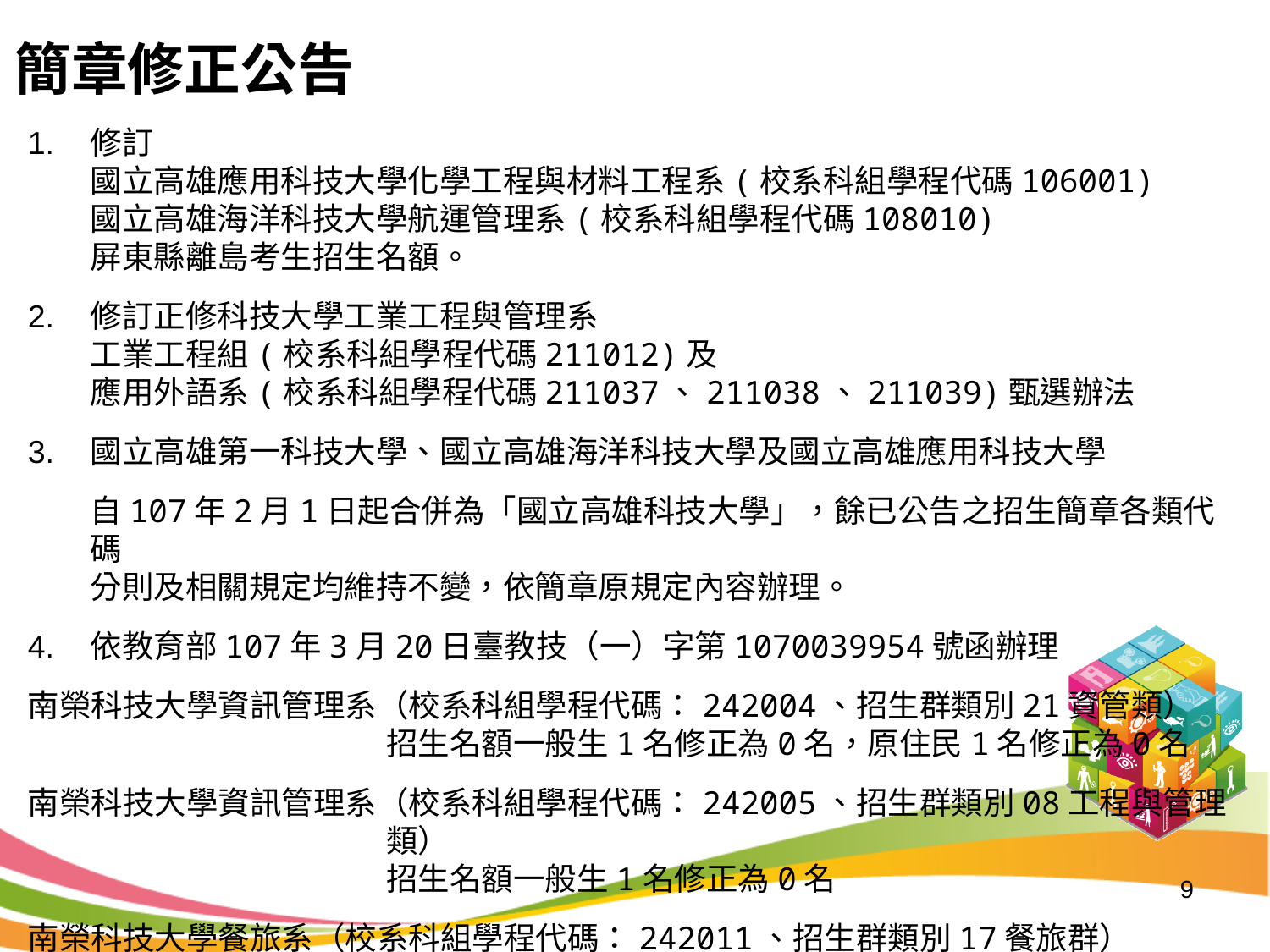

簡章修正公告
修訂
國立高雄應用科技大學化學工程與材料工程系(校系科組學程代碼106001)
國立高雄海洋科技大學航運管理系(校系科組學程代碼108010)
屏東縣離島考生招生名額。
修訂正修科技大學工業工程與管理系
工業工程組(校系科組學程代碼211012)及
應用外語系(校系科組學程代碼211037、211038、211039)甄選辦法
國立高雄第一科技大學、國立高雄海洋科技大學及國立高雄應用科技大學
自107年2月1日起合併為「國立高雄科技大學」，餘已公告之招生簡章各類代碼
分則及相關規定均維持不變，依簡章原規定內容辦理。
依教育部107年3月20日臺教技（一）字第1070039954號函辦理
南榮科技大學資訊管理系（校系科組學程代碼：242004、招生群類別21資管類）
招生名額一般生1名修正為0名，原住民1名修正為0名
南榮科技大學資訊管理系（校系科組學程代碼：242005、招生群類別08工程與管理類）
招生名額一般生1名修正為0名
南榮科技大學餐旅系（校系科組學程代碼：242011、招生群類別17餐旅群）
招生名額一般生2名修正為0名，原住民1名修正為0名

9